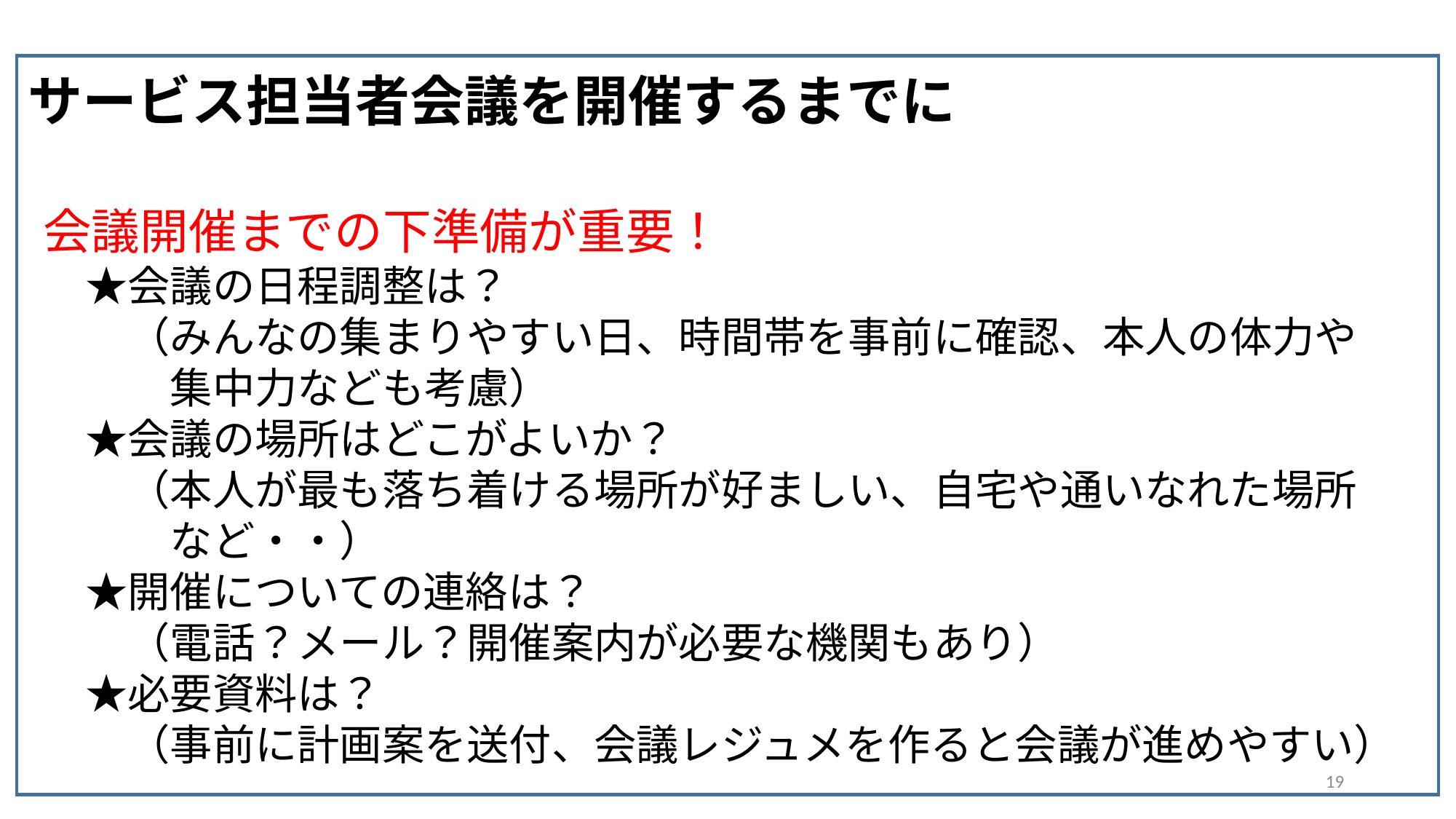

# サービス担当者会議を開催するまでに

会議開催までの下準備が重要！
　★会議の日程調整は？
　　（みんなの集まりやすい日、時間帯を事前に確認、本人の体力や
　　　集中力なども考慮）
　★会議の場所はどこがよいか？
　　（本人が最も落ち着ける場所が好ましい、自宅や通いなれた場所
　　　など・・）
　★開催についての連絡は？
　　（電話？メール？開催案内が必要な機関もあり）
　★必要資料は？
　　（事前に計画案を送付、会議レジュメを作ると会議が進めやすい）
19